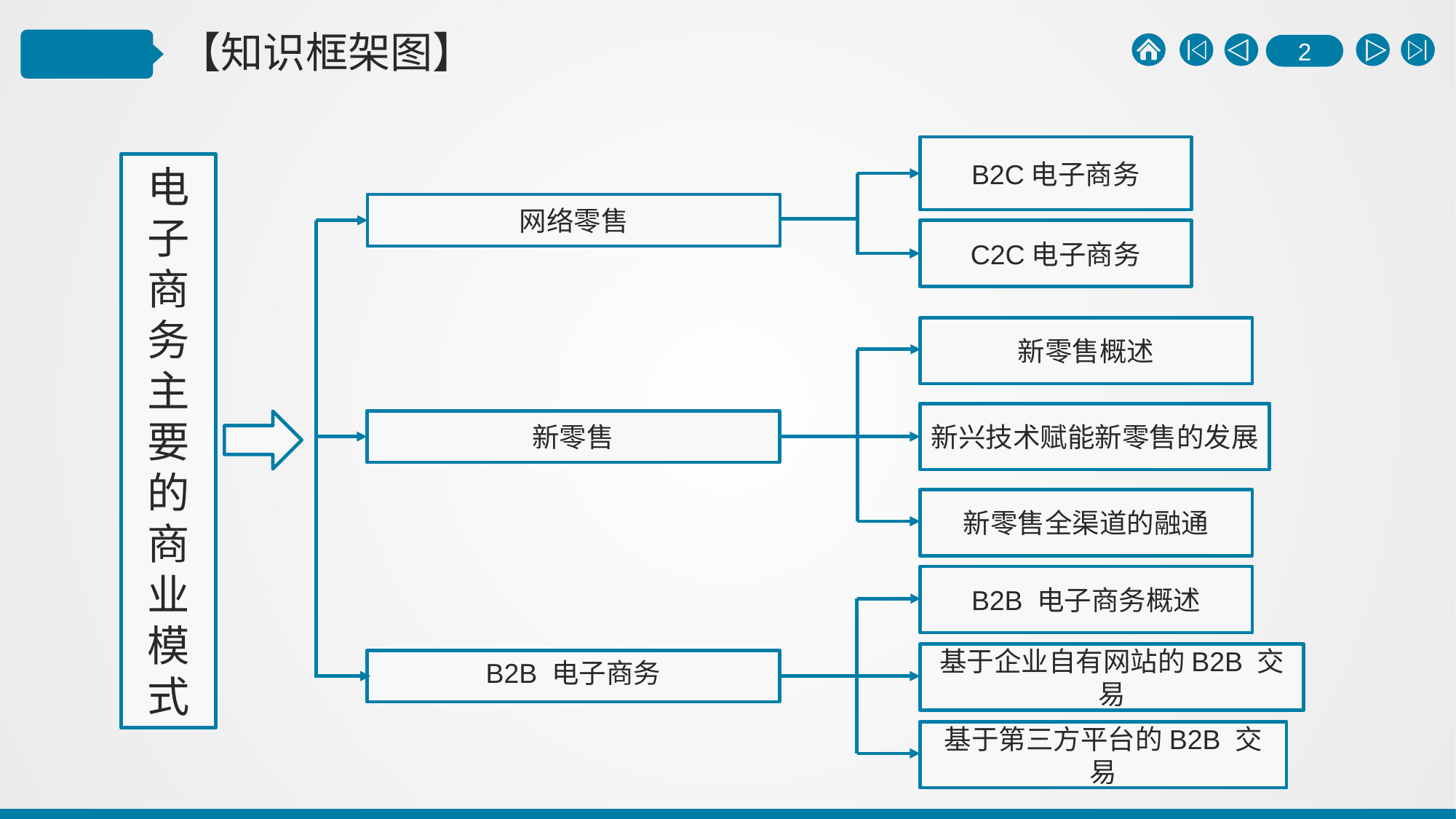

B2C电子商务
电子商务主要的商业模式
网络零售
C2C电子商务
新零售概述
新兴技术赋能新零售的发展
新零售

新零售全渠道的融通
B2B 电子商务概述
基于企业自有网站的B2B 交易
B2B 电子商务
基于第三方平台的B2B 交易